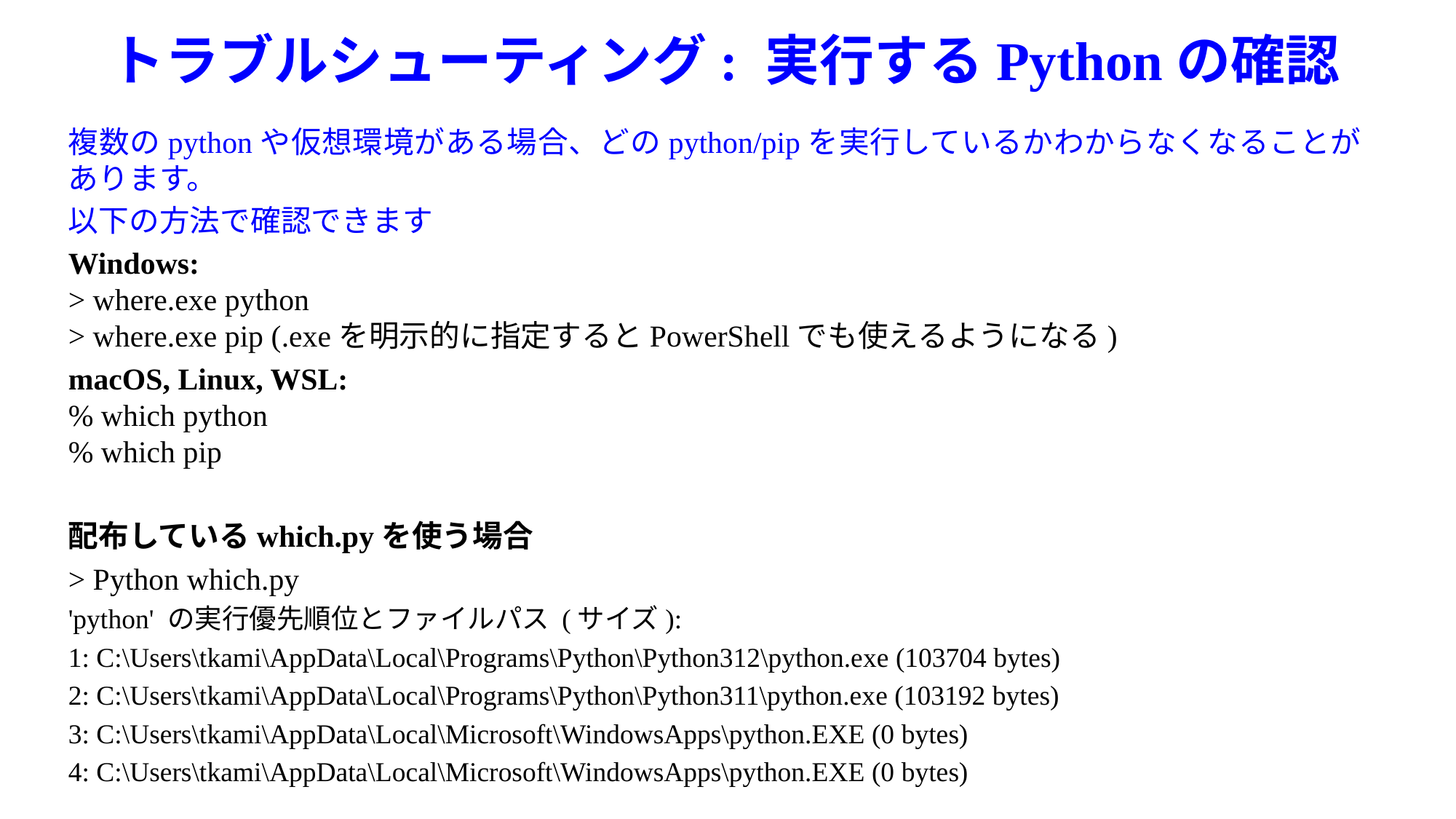

# トラブルシューティング: 実行するPythonの確認
複数のpythonや仮想環境がある場合、どのpython/pipを実行しているかわからなくなることがあります。
以下の方法で確認できます
Windows:
> where.exe python
> where.exe pip (.exeを明示的に指定するとPowerShellでも使えるようになる)
macOS, Linux, WSL:
% which python
% which pip

配布しているwhich.pyを使う場合
> Python which.py
'python' の実行優先順位とファイルパス (サイズ):
1: C:\Users\tkami\AppData\Local\Programs\Python\Python312\python.exe (103704 bytes)
2: C:\Users\tkami\AppData\Local\Programs\Python\Python311\python.exe (103192 bytes)
3: C:\Users\tkami\AppData\Local\Microsoft\WindowsApps\python.EXE (0 bytes)
4: C:\Users\tkami\AppData\Local\Microsoft\WindowsApps\python.EXE (0 bytes)